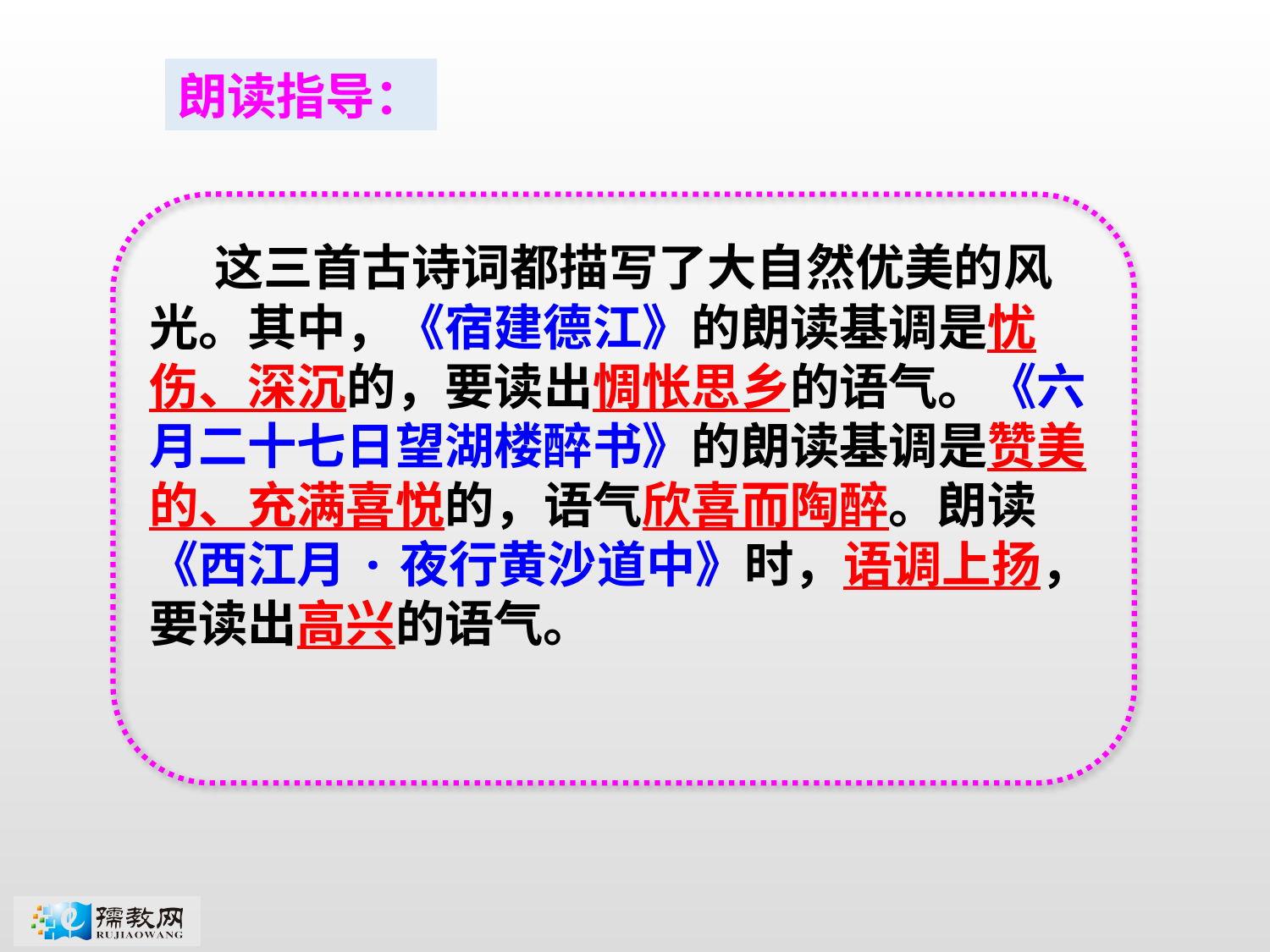

朗读指导：

    这三首古诗词都描写了大自然优美的风光。其中，《宿建德江》的朗读基调是忧伤、深沉的，要读出惆怅思乡的语气。《六月二十七日望湖楼醉书》的朗读基调是赞美的、充满喜悦的，语气欣喜而陶醉。朗读《西江月·夜行黄沙道中》时，语调上扬，要读出高兴的语气。